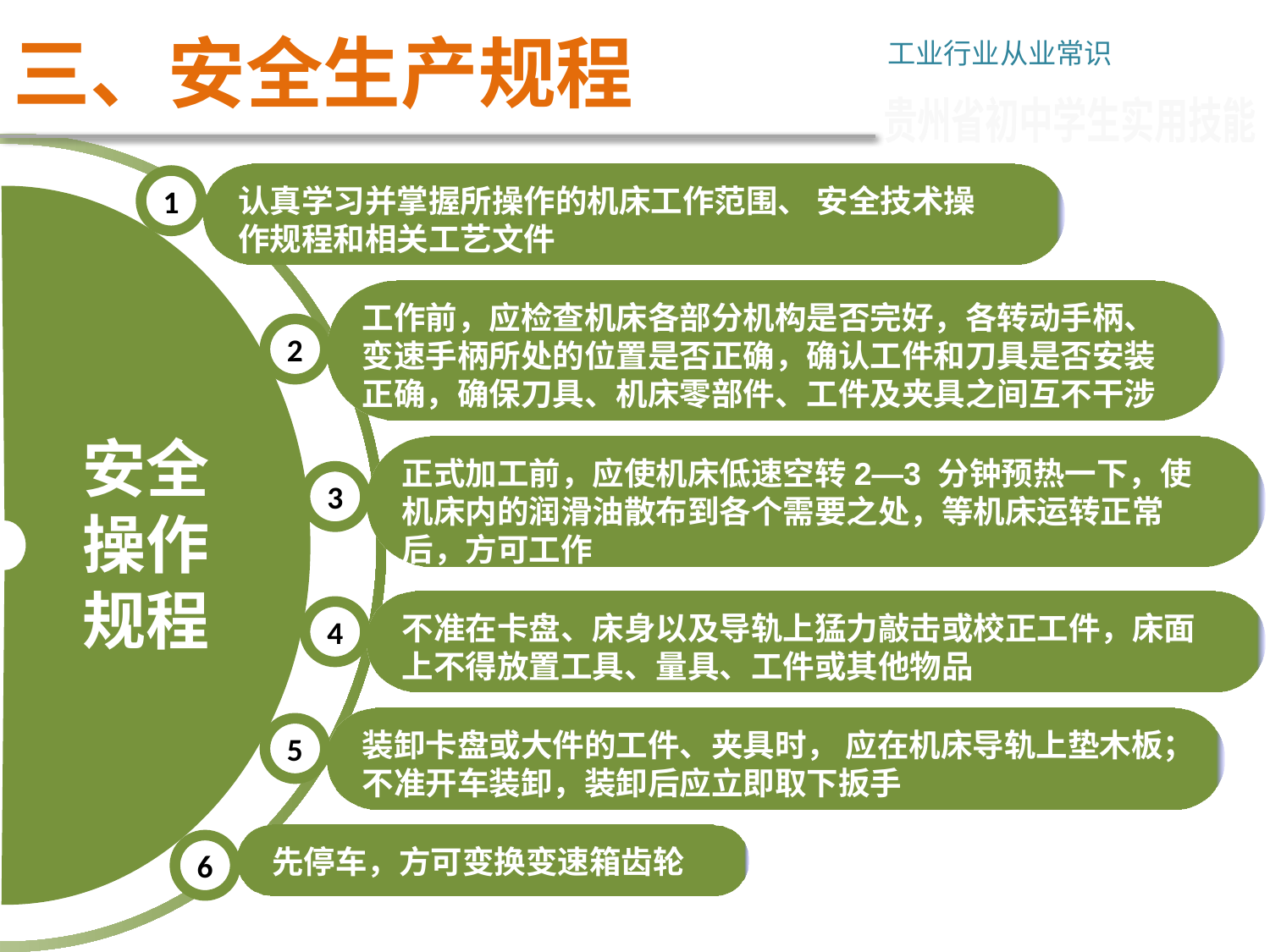

# 三、安全生产规程
工业行业从业常识
贵州省初中学生实用技能

1
认真学习并掌握所操作的机床工作范围、 安全技术操作规程和相关工艺文件

工作前，应检查机床各部分机构是否完好，各转动手柄、变速手柄所处的位置是否正确，确认工件和刀具是否安装正确，确保刀具、机床零部件、工件及夹具之间互不干涉
2
安全操作规程
在清理机床前， 必须关闭机器电源

正式加工前，应使机床低速空转2—3 分钟预热一下，使机床内的润滑油散布到各个需要之处，等机床运转正常后，方可工作
3

4
不准在卡盘、床身以及导轨上猛力敲击或校正工件，床面上不得放置工具、量具、工件或其他物品

5
装卸卡盘或大件的工件、夹具时， 应在机床导轨上垫木板；不准开车装卸，装卸后应立即取下扳手

6
先停车，方可变换变速箱齿轮